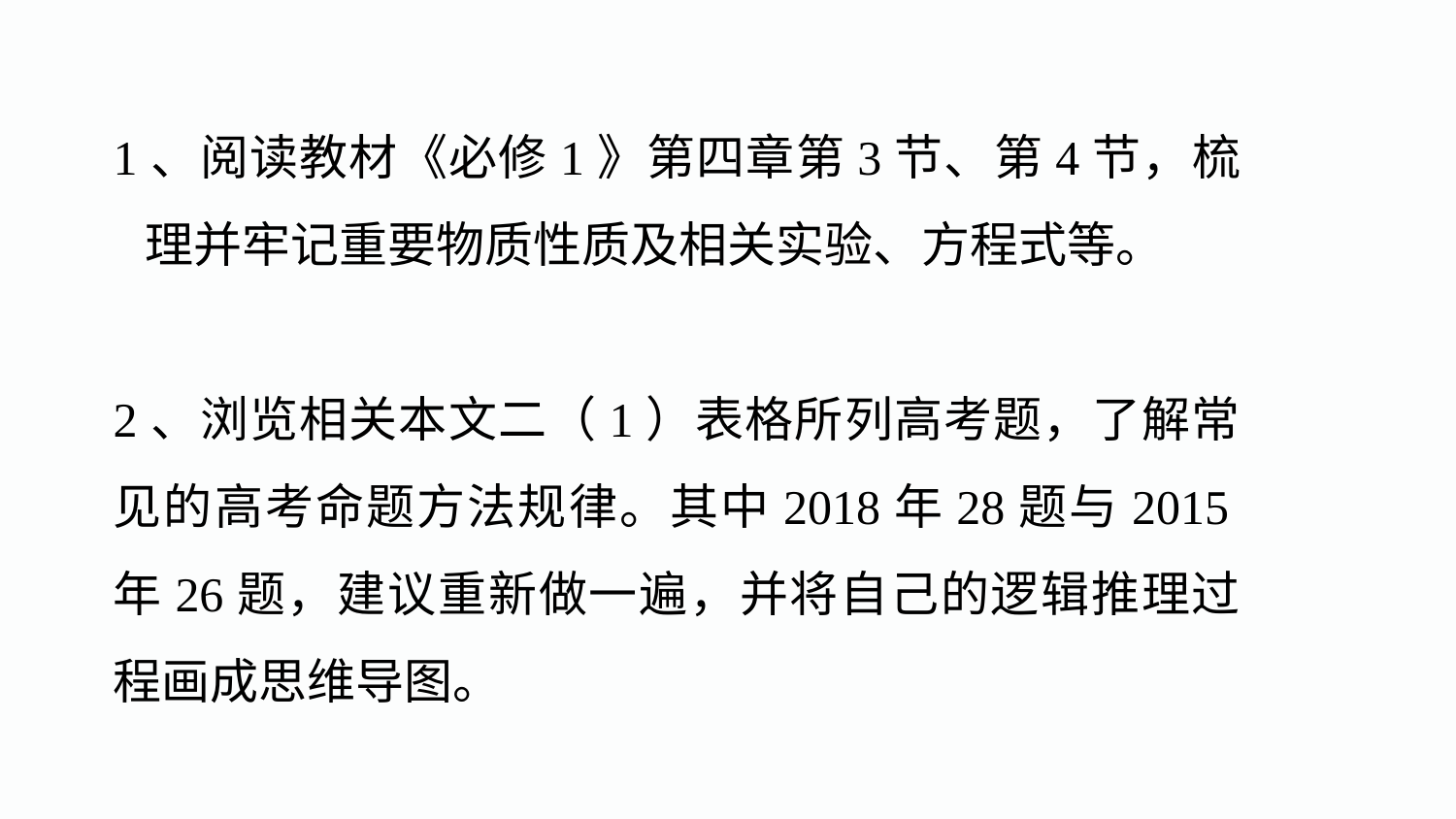

1、阅读教材《必修1》第四章第3节、第4节，梳理并牢记重要物质性质及相关实验、方程式等。

2、浏览相关本文二（1）表格所列高考题，了解常见的高考命题方法规律。其中2018年28题与2015年26题，建议重新做一遍，并将自己的逻辑推理过程画成思维导图。